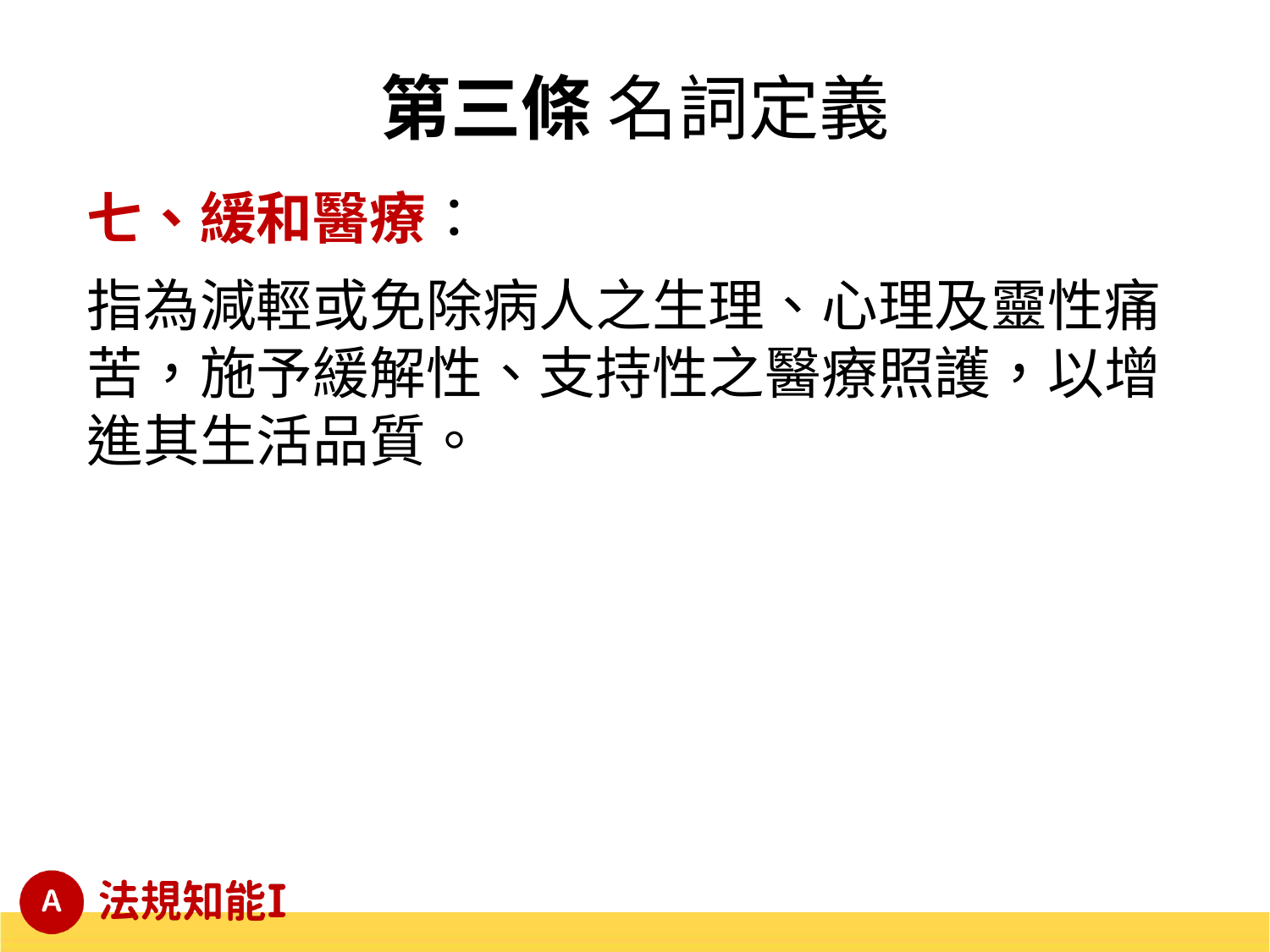

# 第三條 名詞定義
七、緩和醫療：
指為減輕或免除病人之生理、心理及靈性痛苦，施予緩解性、支持性之醫療照護，以增進其生活品質。